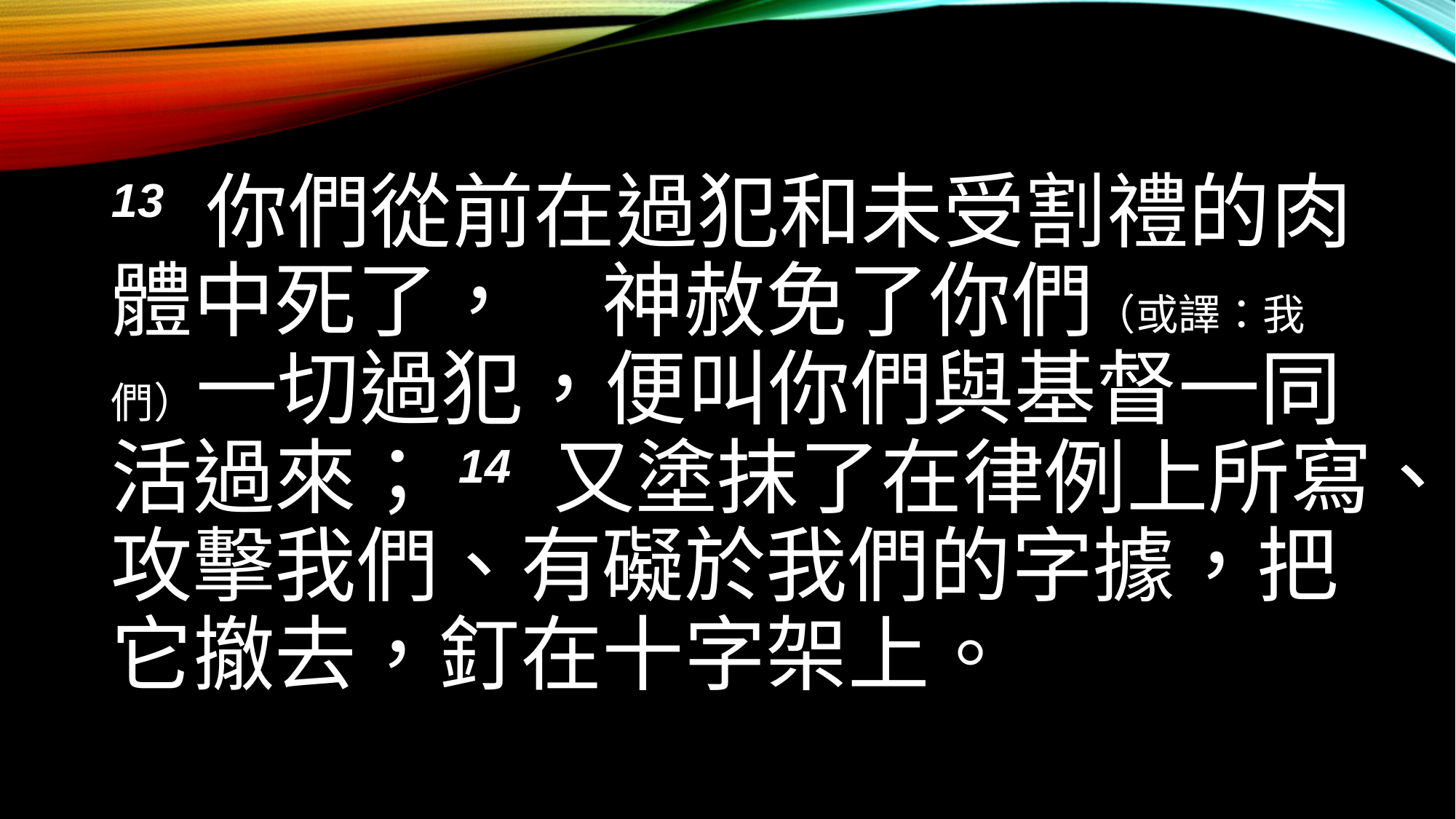

13 你們從前在過犯和未受割禮的肉體中死了，　神赦免了你們（或譯：我們）一切過犯，便叫你們與基督一同活過來；14 又塗抹了在律例上所寫、攻擊我們、有礙於我們的字據，把它撤去，釘在十字架上。